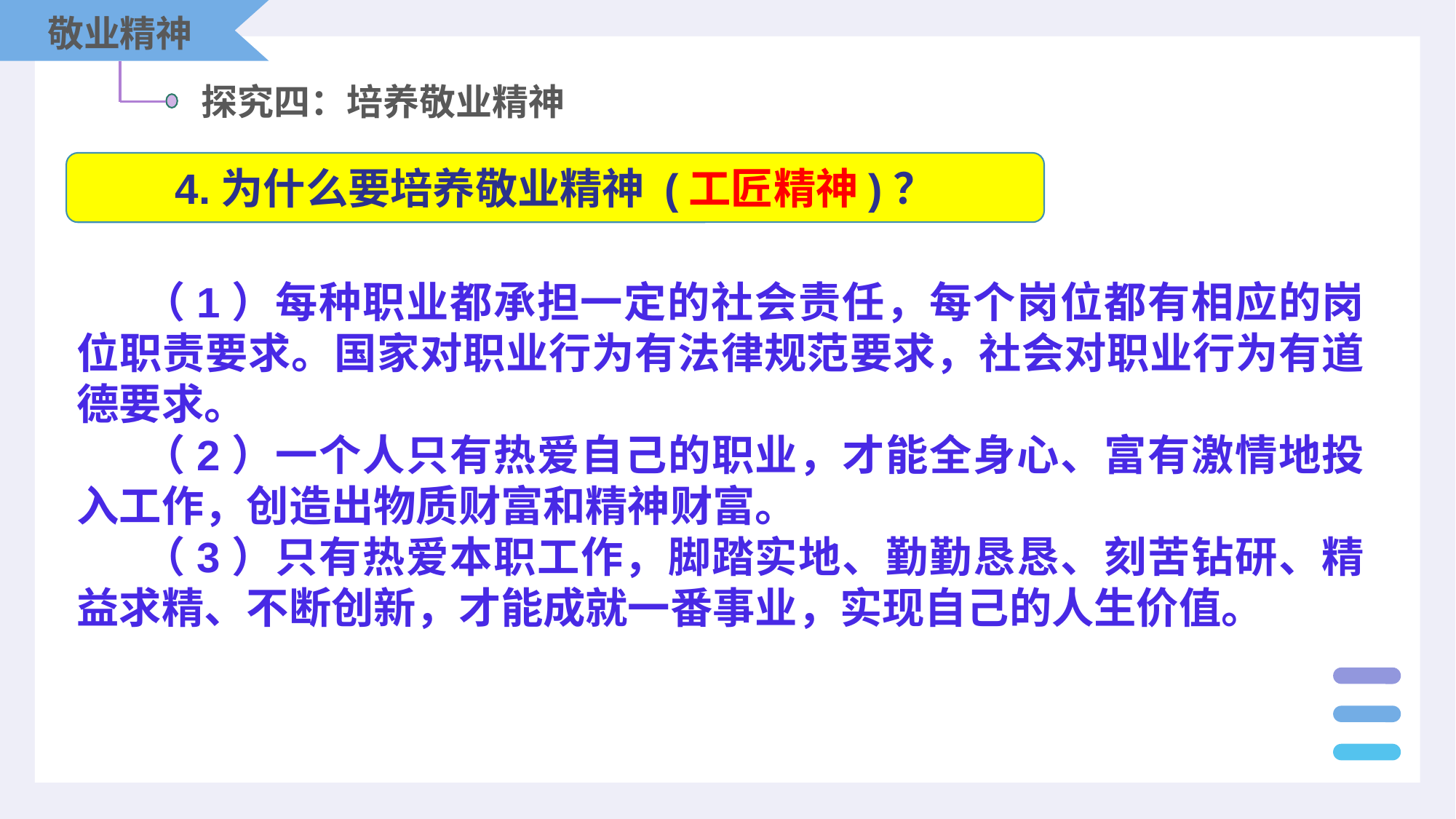

敬业精神

探究四：培养敬业精神
4.为什么要培养敬业精神 (工匠精神)？
     （1）每种职业都承担一定的社会责任，每个岗位都有相应的岗位职责要求。国家对职业行为有法律规范要求，社会对职业行为有道德要求。
     （2）一个人只有热爱自己的职业，才能全身心、富有激情地投入工作，创造出物质财富和精神财富。
     （3）只有热爱本职工作，脚踏实地、勤勤恳恳、刻苦钻研、精益求精、不断创新，才能成就一番事业，实现自己的人生价值。